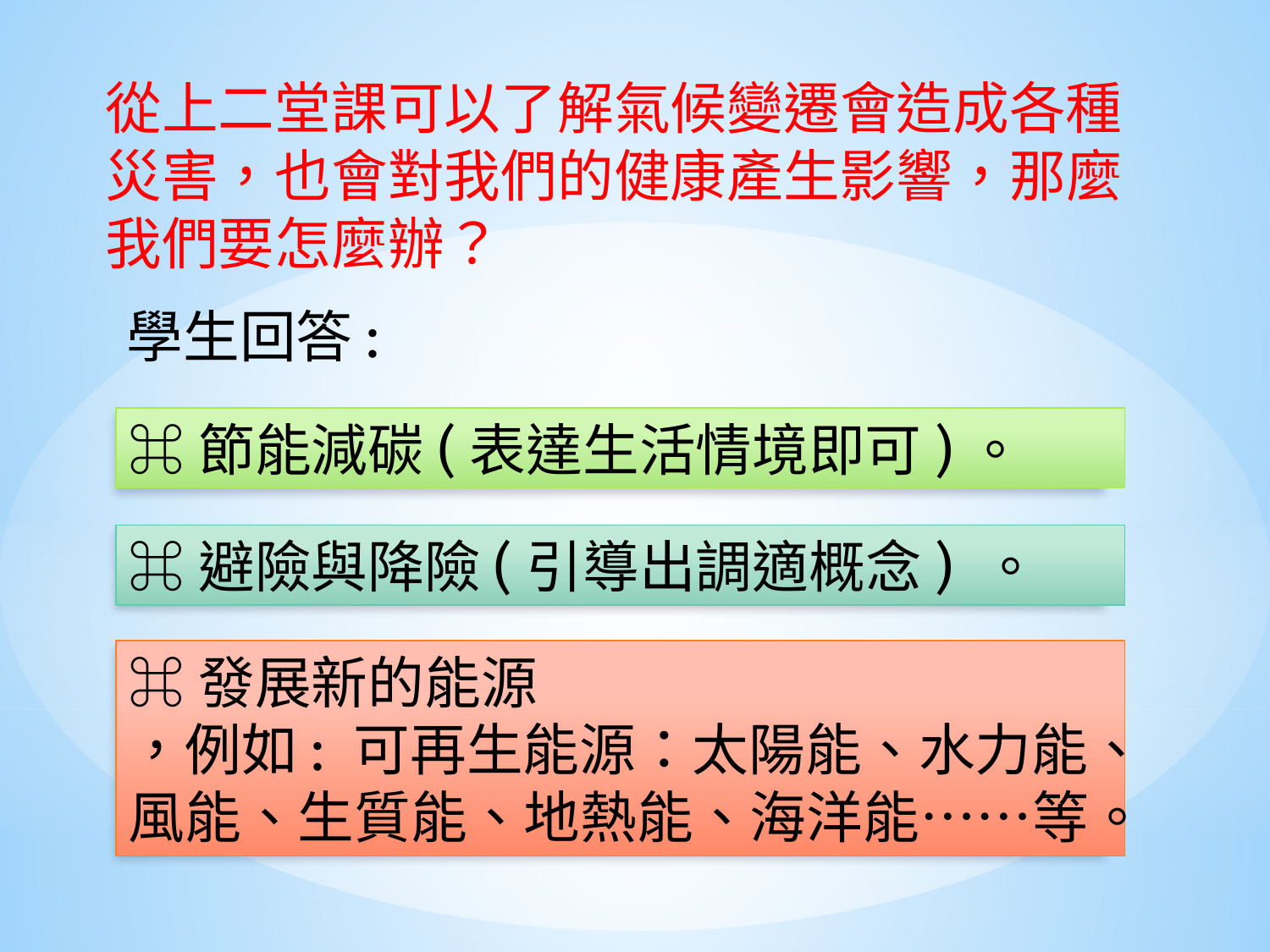

從上二堂課可以了解氣候變遷會造成各種災害，也會對我們的健康產生影響，那麼我們要怎麼辦？
學生回答:
⌘節能減碳(表達生活情境即可)。
⌘避險與降險(引導出調適概念) 。
⌘發展新的能源
，例如: 可再生能源：太陽能、水力能、風能、生質能、地熱能、海洋能……等。